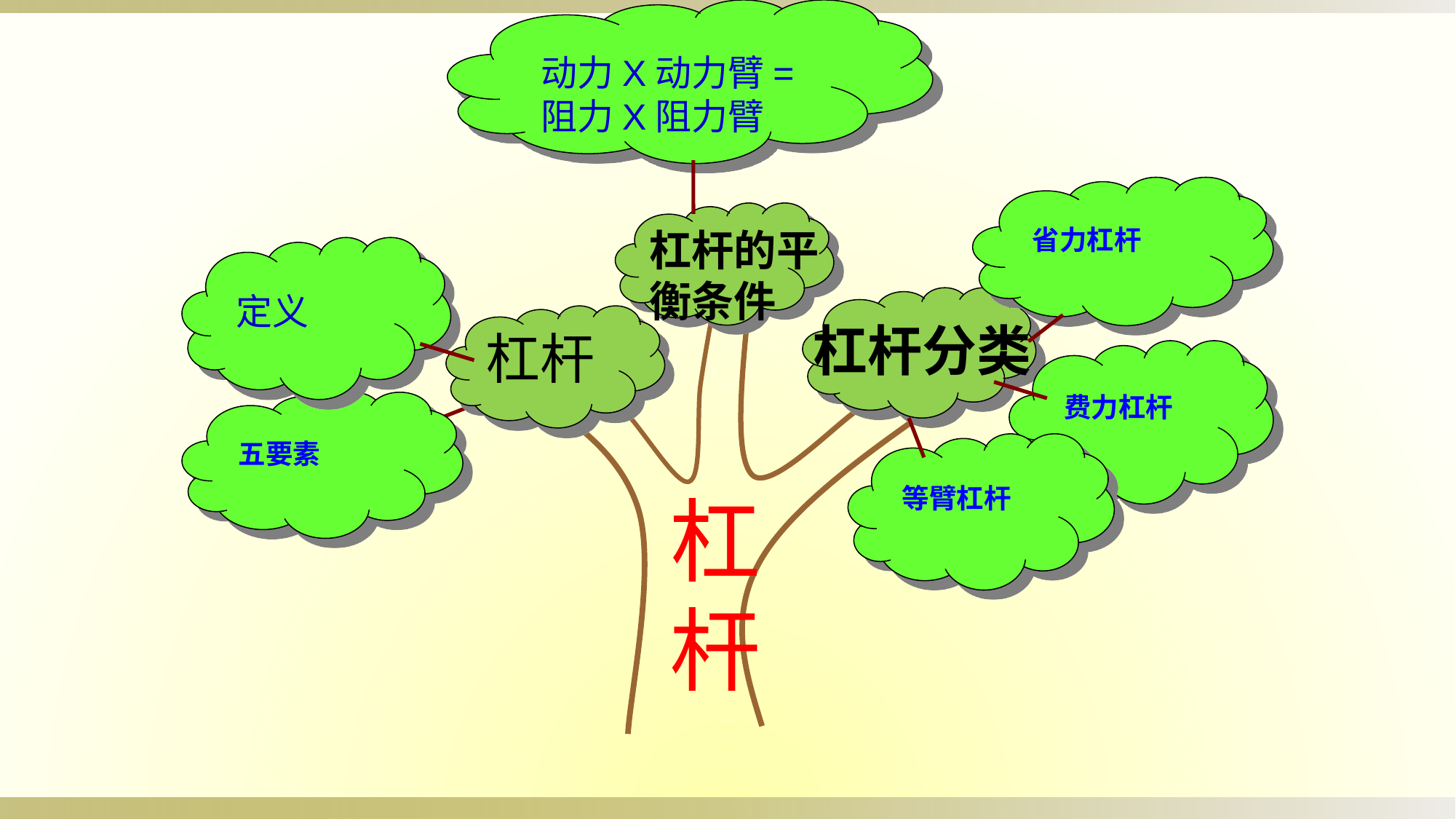

动力Χ动力臂=阻力Χ阻力臂

省力杠杆

杠杆的平衡条件

杠杆分类

杠杆

定义

杠杆

费力杠杆

五要素

等臂杠杆